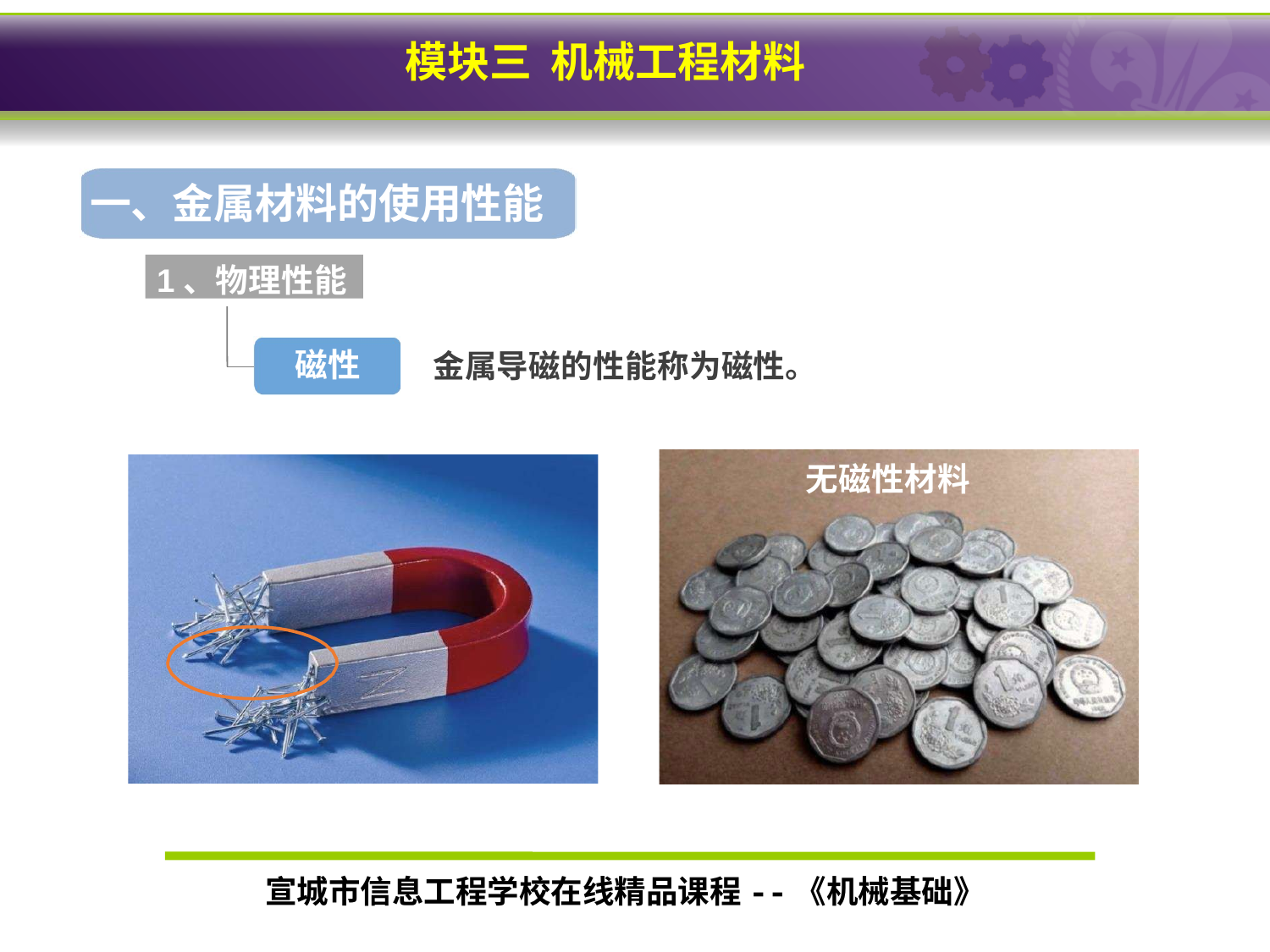

一、金属材料的使用性能
1、物理性能

磁性
金属导磁的性能称为磁性。

无磁性材料